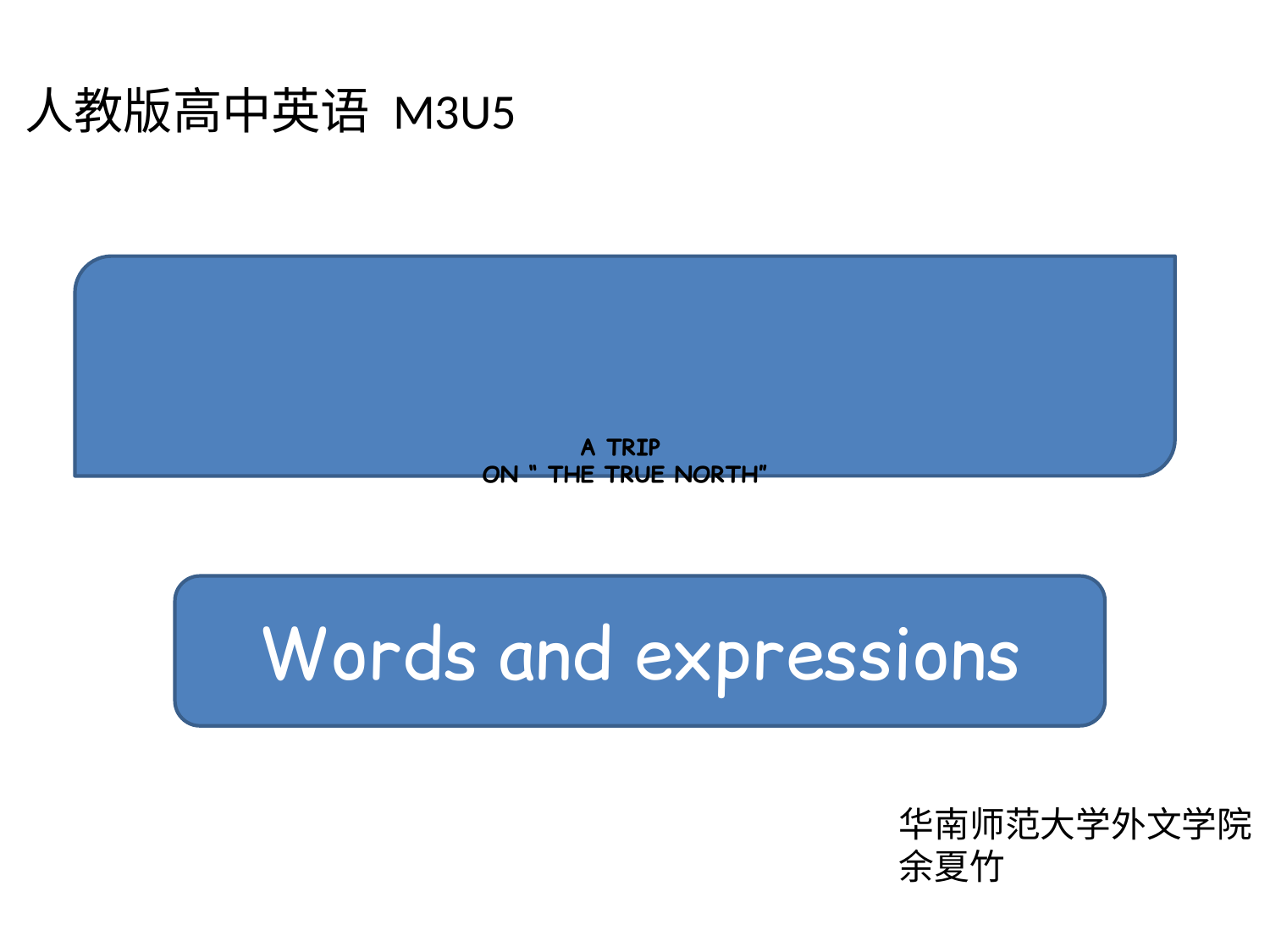

人教版高中英语 M3U5

# A TRIP ON “ THE TRUE NORTH”

Words and expressions
华南师范大学外文学院
余夏竹